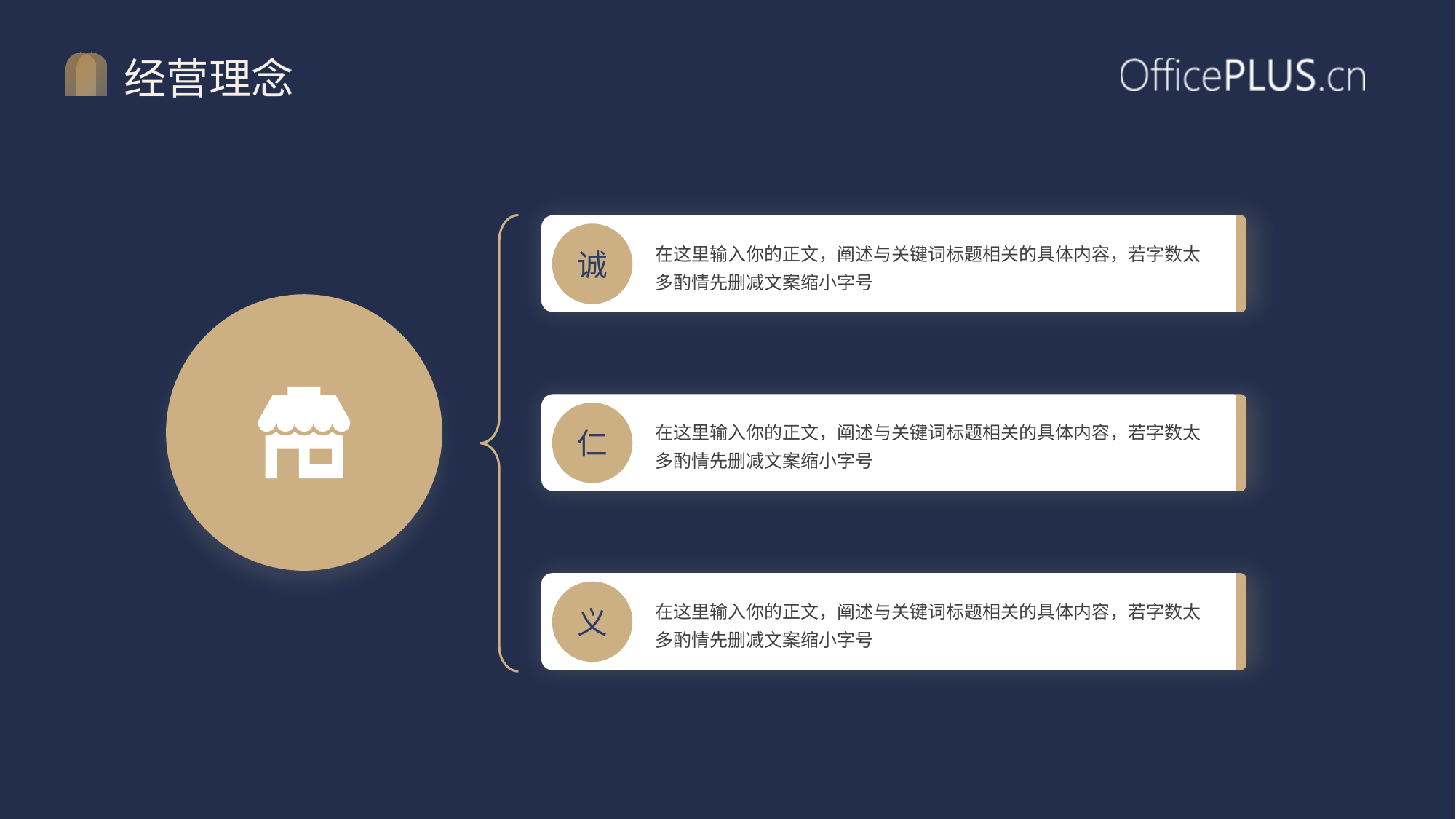

# 经营理念

诚
在这里输入你的正文，阐述与关键词标题相关的具体内容，若字数太多酌情先删减文案缩小字号

仁
在这里输入你的正文，阐述与关键词标题相关的具体内容，若字数太多酌情先删减文案缩小字号

义
在这里输入你的正文，阐述与关键词标题相关的具体内容，若字数太多酌情先删减文案缩小字号